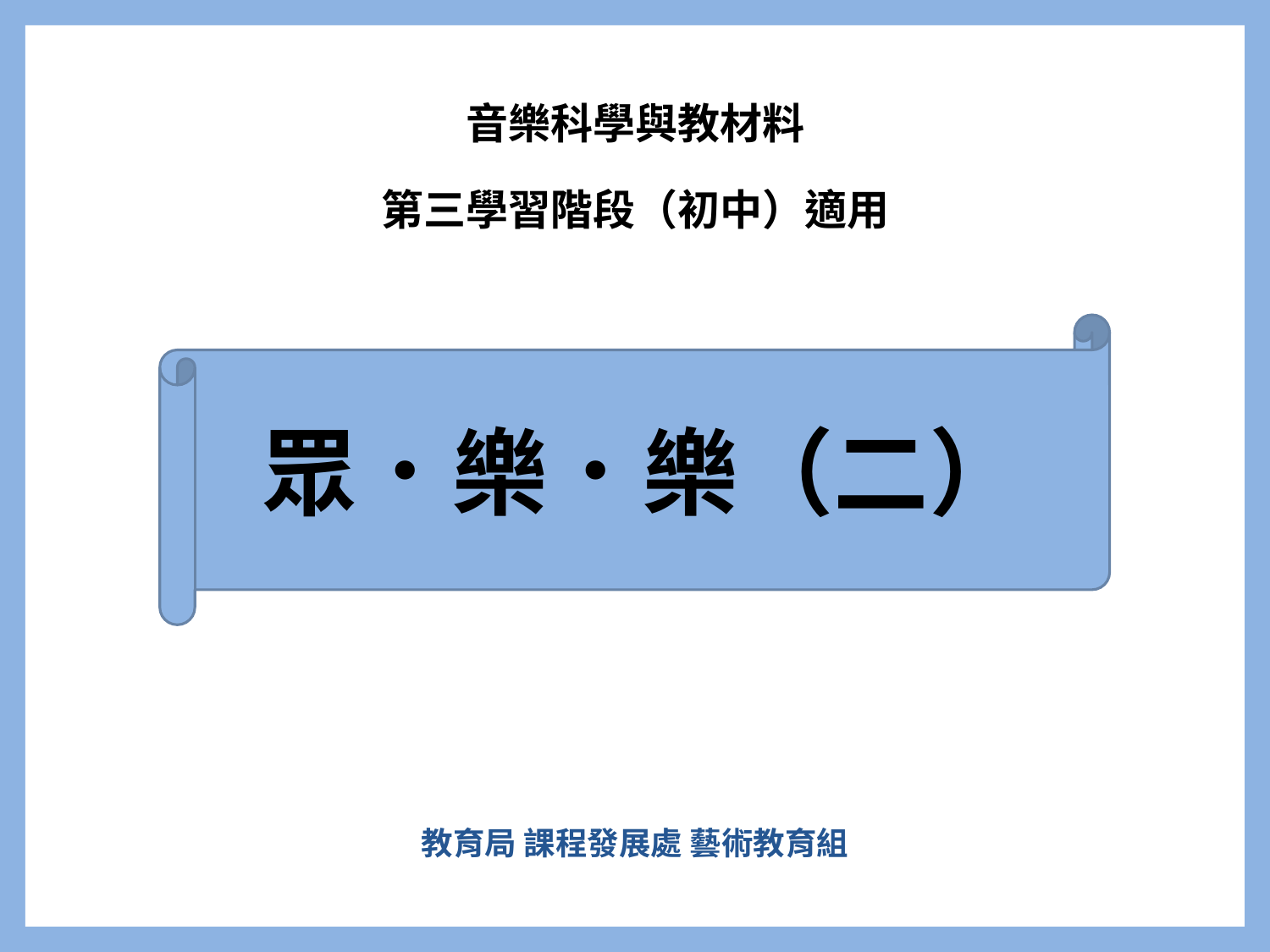

音樂科學與教材料

第三學習階段（初中）適用

眾．樂．樂（二）
教育局 課程發展處 藝術教育組